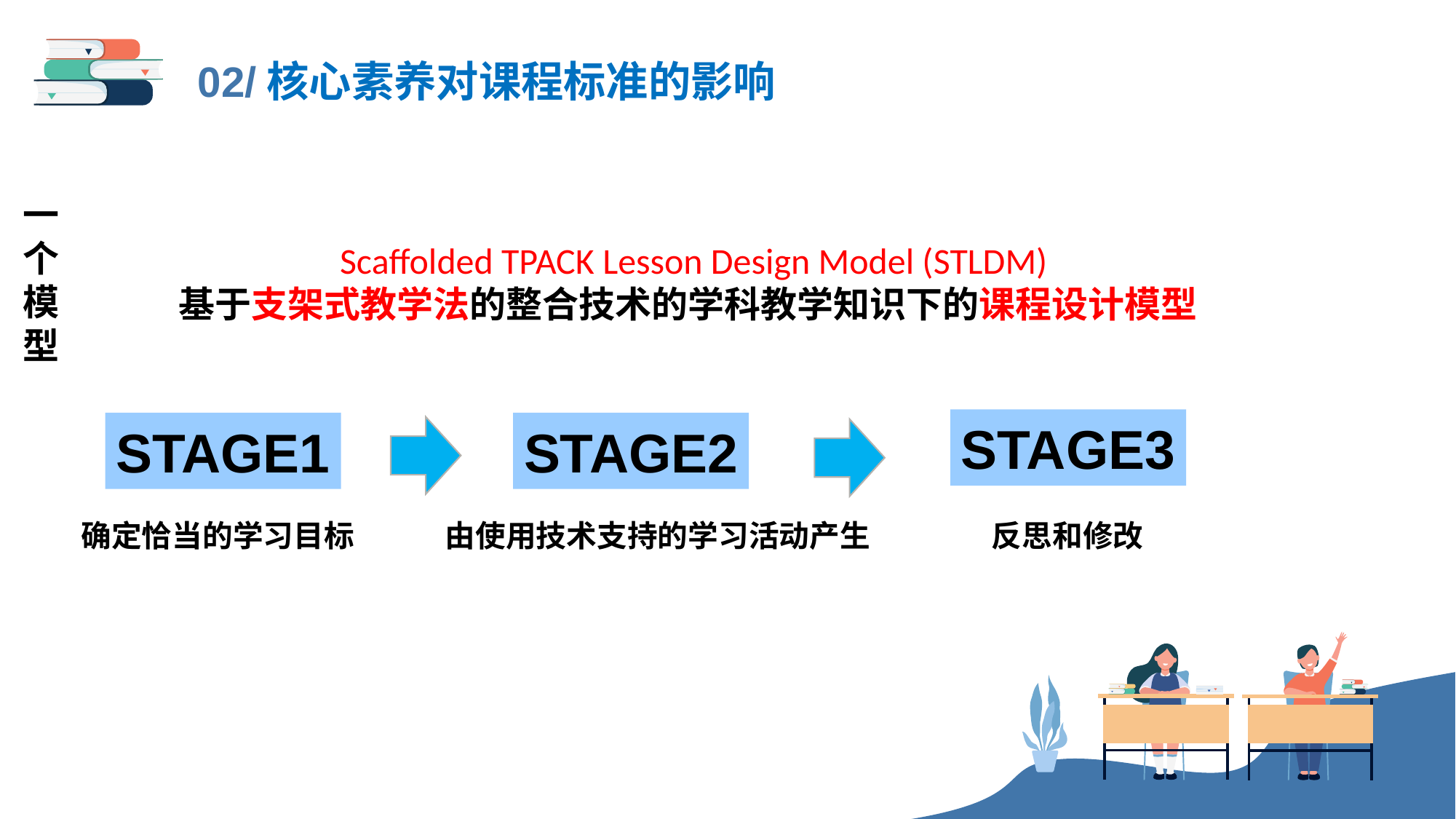

02/核心素养对课程标准的影响
一个模型

 Scaffolded TPACK Lesson Design Model (STLDM)
基于支架式教学法的整合技术的学科教学知识下的课程设计模型
STAGE3
STAGE1
STAGE2

确定恰当的学习目标
由使用技术支持的学习活动产生
反思和修改